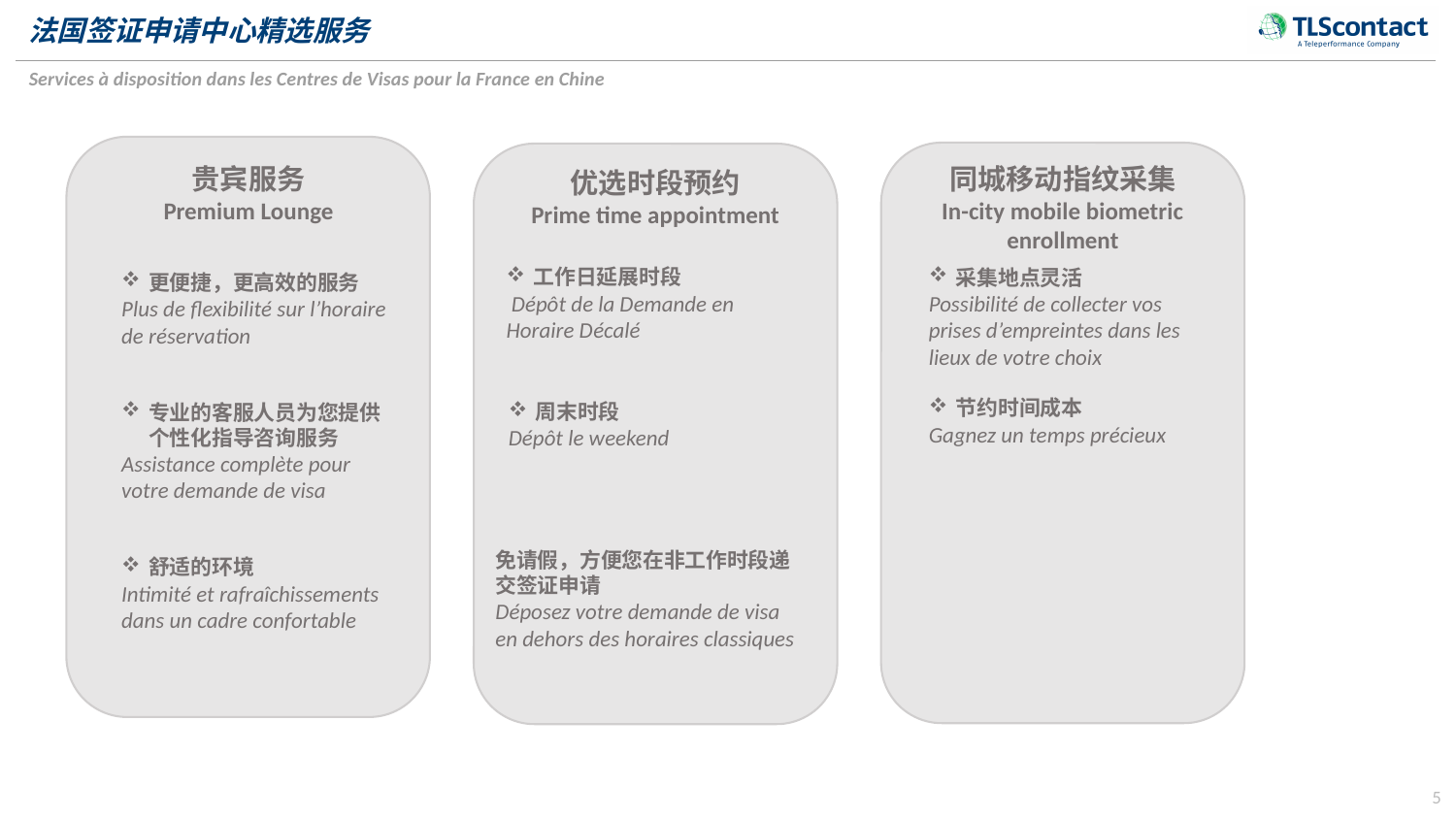

法国签证申请中心精选服务
Services à disposition dans les Centres de Visas pour la France en Chine

同城移动指纹采集
In-city mobile biometric enrollment

贵宾服务
Premium Lounge
优选时段预约
Prime time appointment
工作日延展时段
 Dépôt de la Demande en Horaire Décalé
采集地点灵活
Possibilité de collecter vos prises d’empreintes dans les lieux de votre choix

节约时间成本
Gagnez un temps précieux

更便捷，更高效的服务
Plus de flexibilité sur l’horaire de réservation

专业的客服人员为您提供个性化指导咨询服务
Assistance complète pour votre demande de visa

舒适的环境
Intimité et rafraîchissements dans un cadre confortable

周末时段
Dépôt le weekend
免请假，方便您在非工作时段递交签证申请
Déposez votre demande de visa en dehors des horaires classiques
5